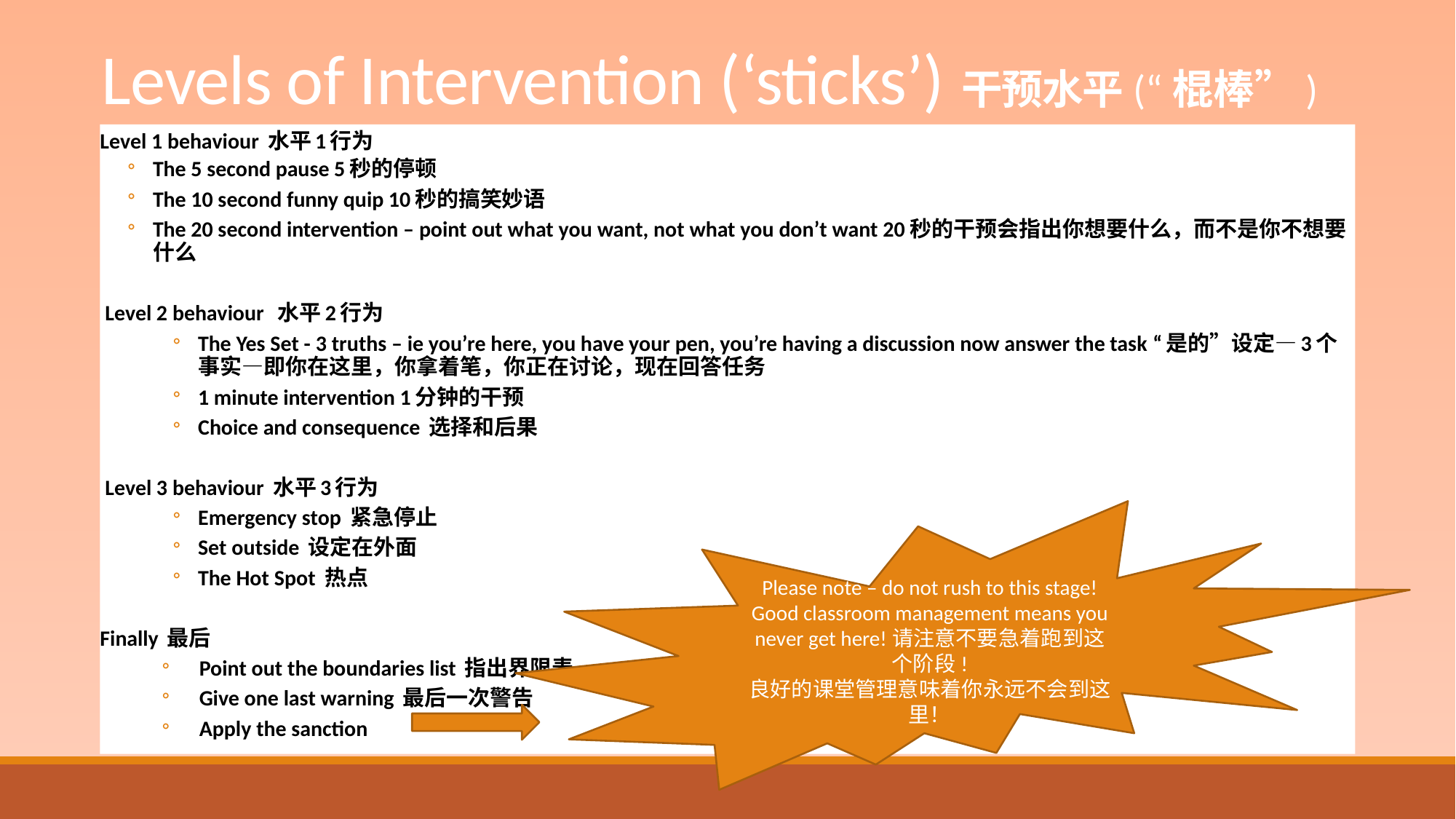

# Levels of Intervention (‘sticks’)干预水平(“棍棒”)
Level 1 behaviour 水平1行为
The 5 second pause 5秒的停顿
The 10 second funny quip 10秒的搞笑妙语
The 20 second intervention – point out what you want, not what you don’t want 20秒的干预会指出你想要什么，而不是你不想要什么

Level 2 behaviour  水平2行为
The Yes Set - 3 truths – ie you’re here, you have your pen, you’re having a discussion now answer the task “是的”设定—3个事实—即你在这里，你拿着笔，你正在讨论，现在回答任务
1 minute intervention 1分钟的干预
Choice and consequence 选择和后果

Level 3 behaviour 水平3行为
Emergency stop 紧急停止
Set outside 设定在外面
The Hot Spot 热点

Finally 最后
Point out the boundaries list 指出界限表
Give one last warning 最后一次警告
Apply the sanction

Please note – do not rush to this stage! Good classroom management means you never get here!请注意不要急着跑到这个阶段!
良好的课堂管理意味着你永远不会到这里！